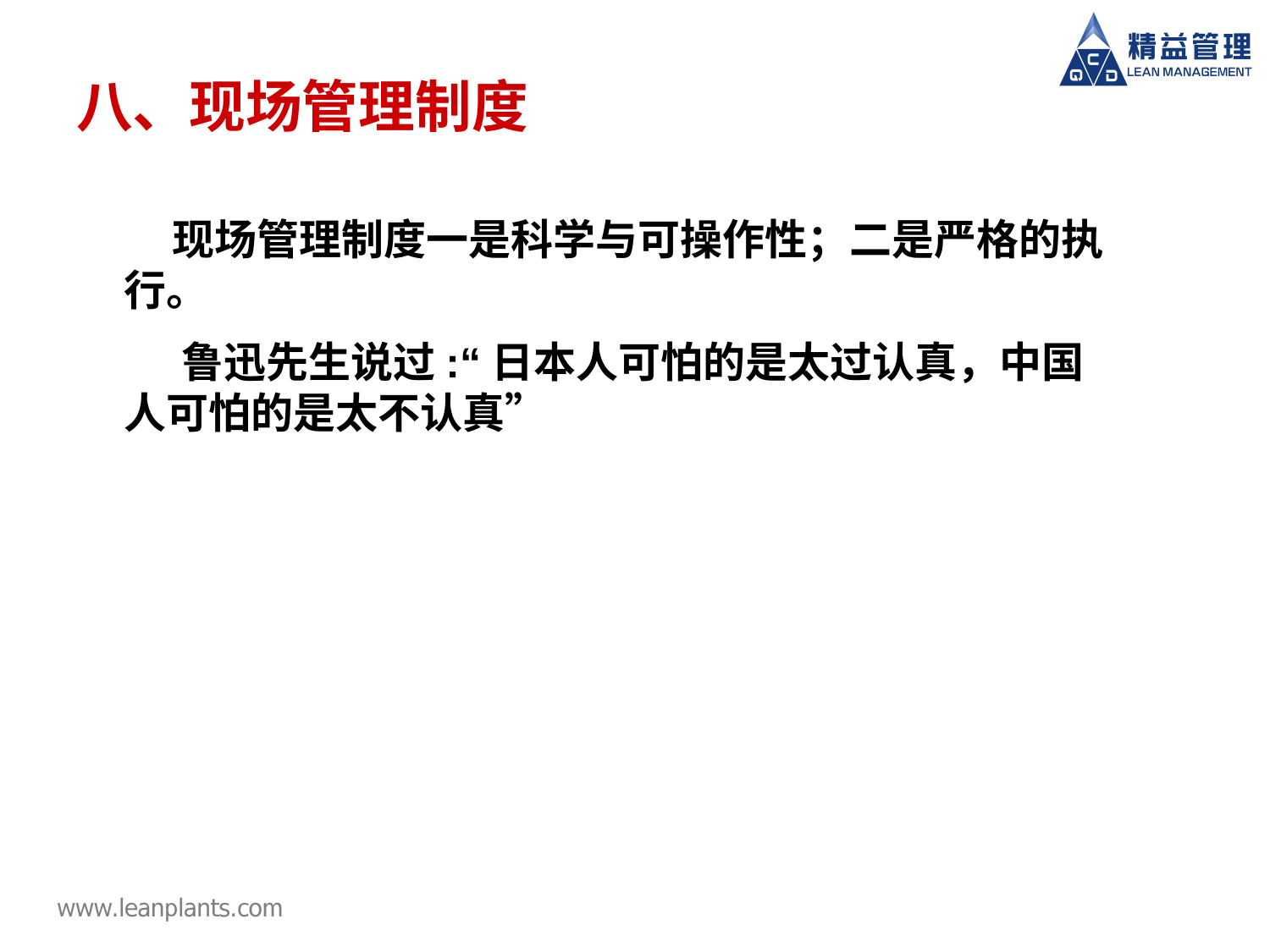

# 八、现场管理制度
         现场管理制度一是科学与可操作性；二是严格的执行。
          鲁迅先生说过:“日本人可怕的是太过认真，中国人可怕的是太不认真”